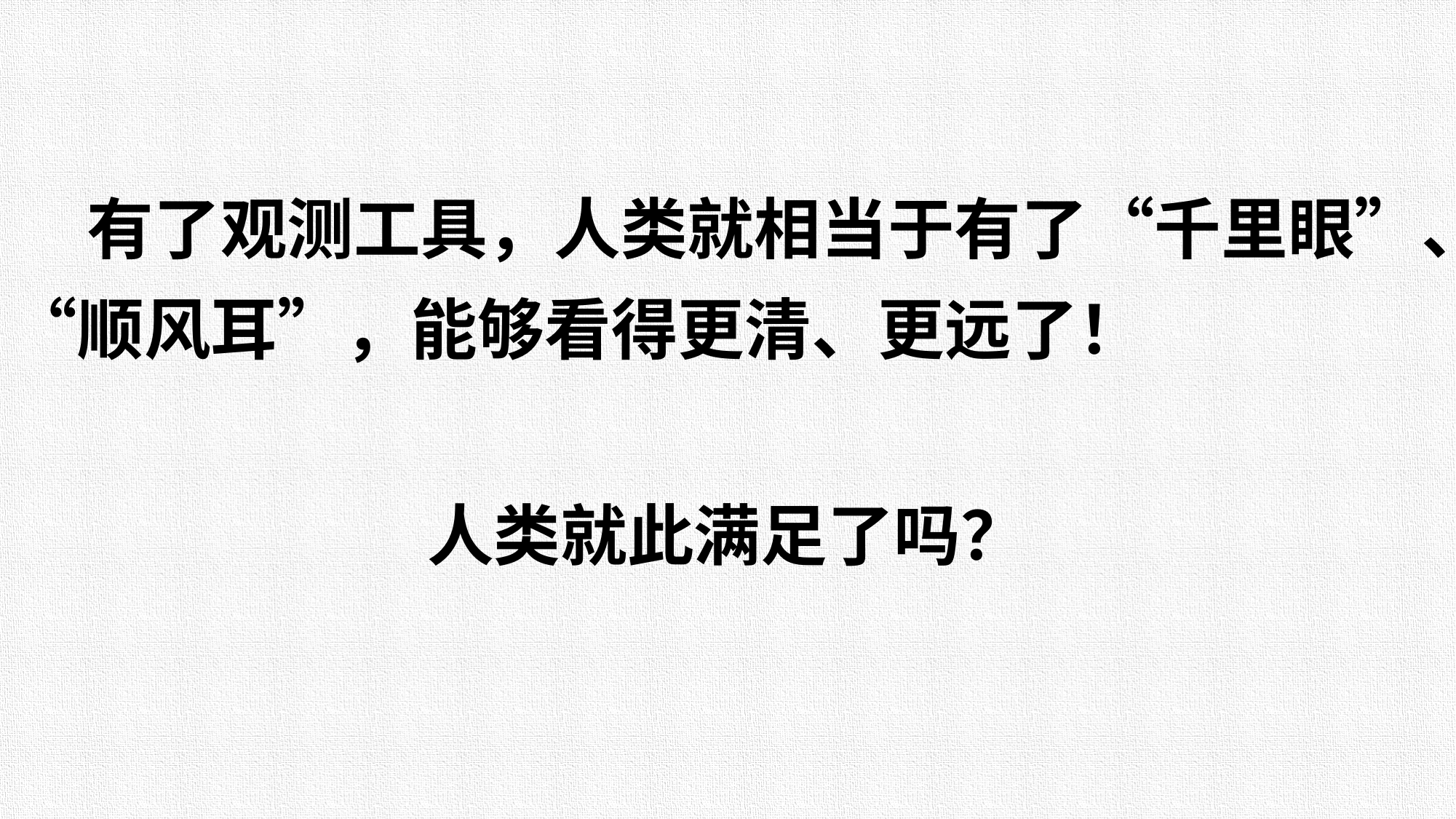

有了观测工具，人类就相当于有了“千里眼”、“顺风耳”，能够看得更清、更远了！

人类就此满足了吗？